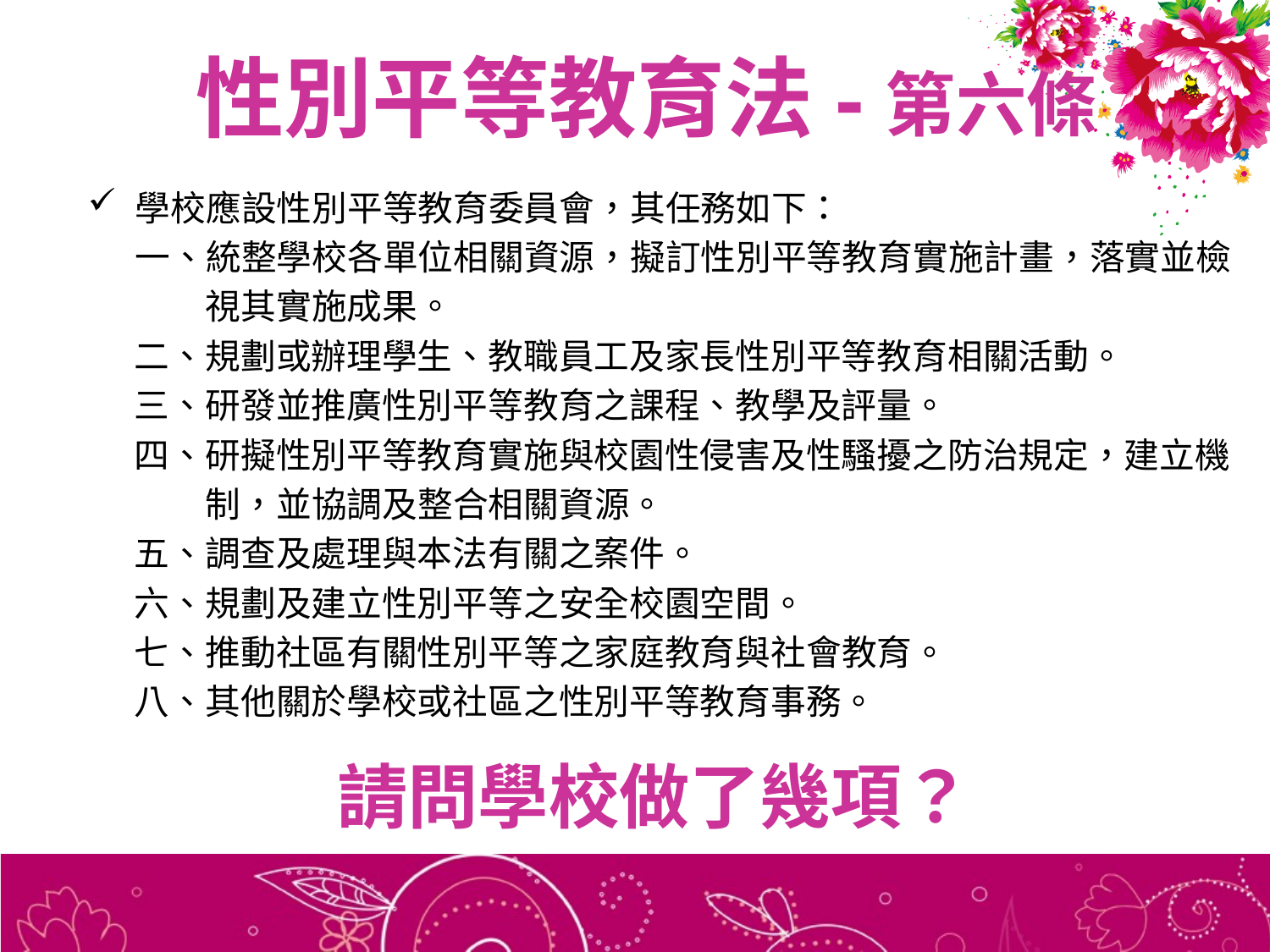

# 性別平等教育法-第六條
學校應設性別平等教育委員會，其任務如下：
一、統整學校各單位相關資源，擬訂性別平等教育實施計畫，落實並檢
              視其實施成果。
      二、規劃或辦理學生、教職員工及家長性別平等教育相關活動。
      三、研發並推廣性別平等教育之課程、教學及評量。
      四、研擬性別平等教育實施與校園性侵害及性騷擾之防治規定，建立機
              制，並協調及整合相關資源。
      五、調查及處理與本法有關之案件。
      六、規劃及建立性別平等之安全校園空間。
      七、推動社區有關性別平等之家庭教育與社會教育。
      八、其他關於學校或社區之性別平等教育事務。
請問學校做了幾項？